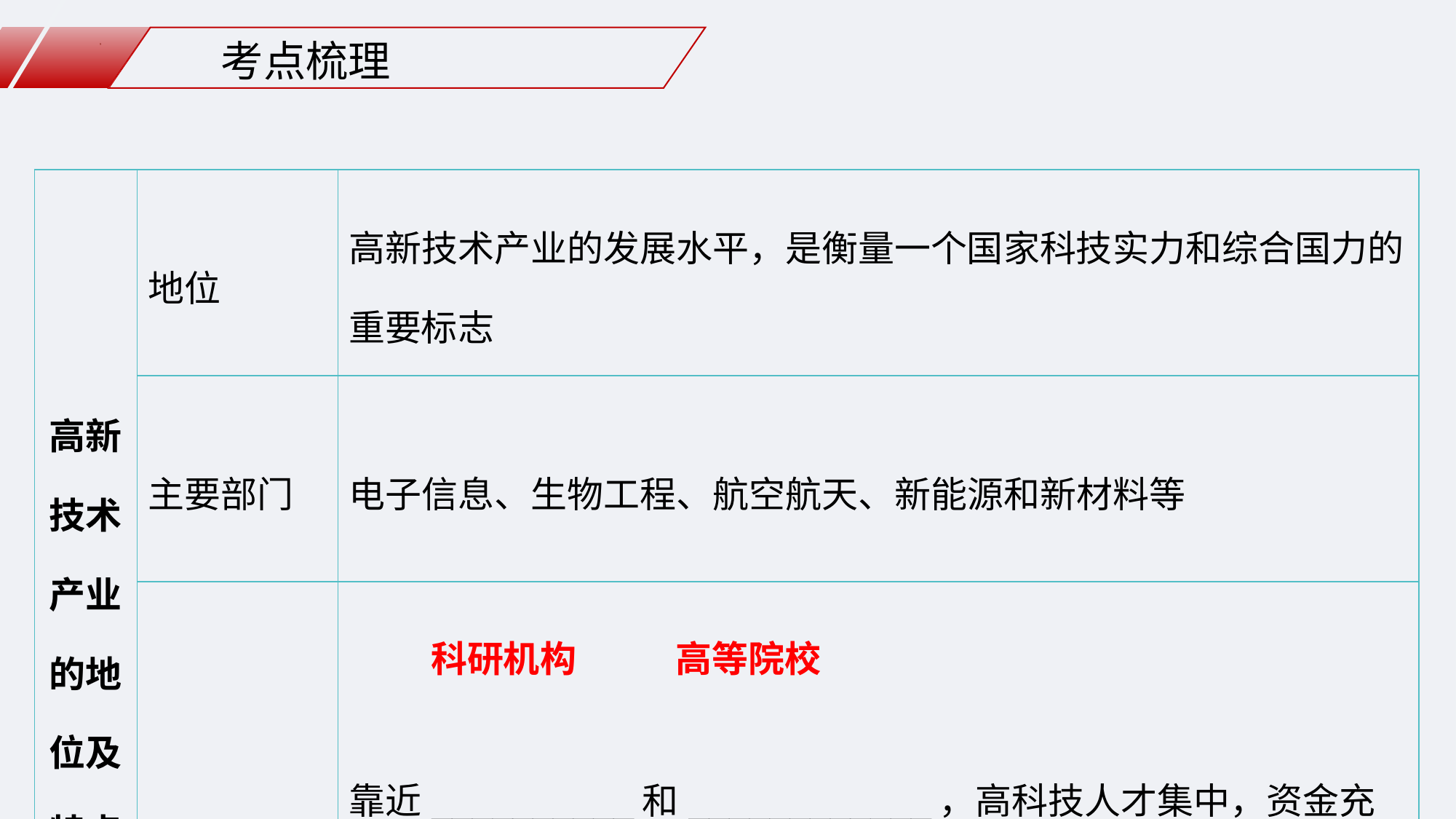

考点梳理

| 高新技术产业的地位及特点 | 地位 | 高新技术产业的发展水平，是衡量一个国家科技实力和综合国力的重要标志 |
| --- | --- | --- |
|  | 主要部门 | 电子信息、生物工程、航空航天、新能源和新材料等 |
|  | 布局条件 | 靠近\_\_\_\_\_\_\_\_\_\_和\_\_\_\_\_\_\_\_\_\_\_\_，高科技人才集中，资金充足，基础设施完善等 |
科研机构
高等院校